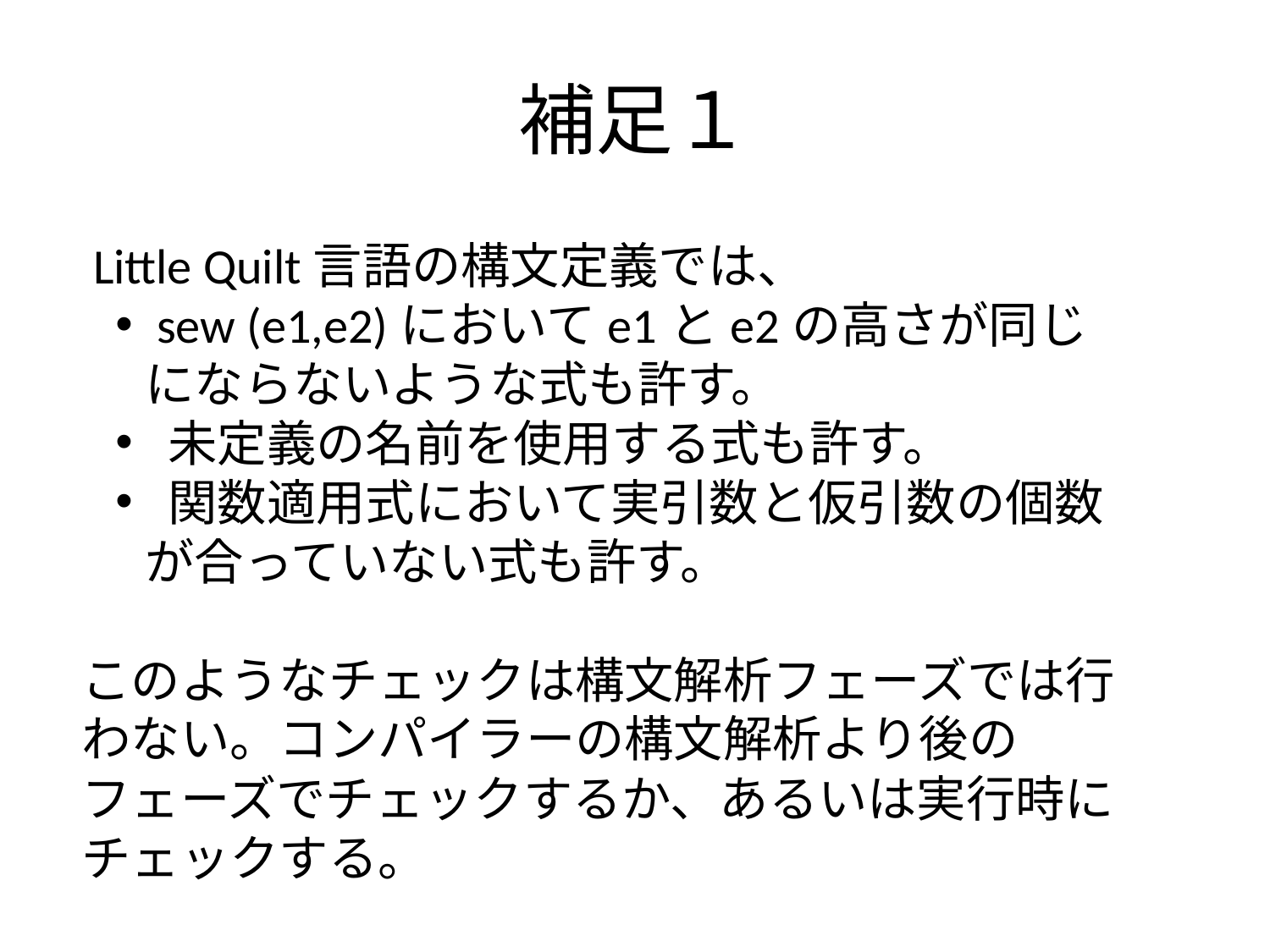

# 補足１
 Little Quilt言語の構文定義では、
 sew (e1,e2)においてe1とe2の高さが同じにならないような式も許す。
 未定義の名前を使用する式も許す。
 関数適用式において実引数と仮引数の個数が合っていない式も許す。

このようなチェックは構文解析フェーズでは行わない。コンパイラーの構文解析より後のフェーズでチェックするか、あるいは実行時にチェックする。